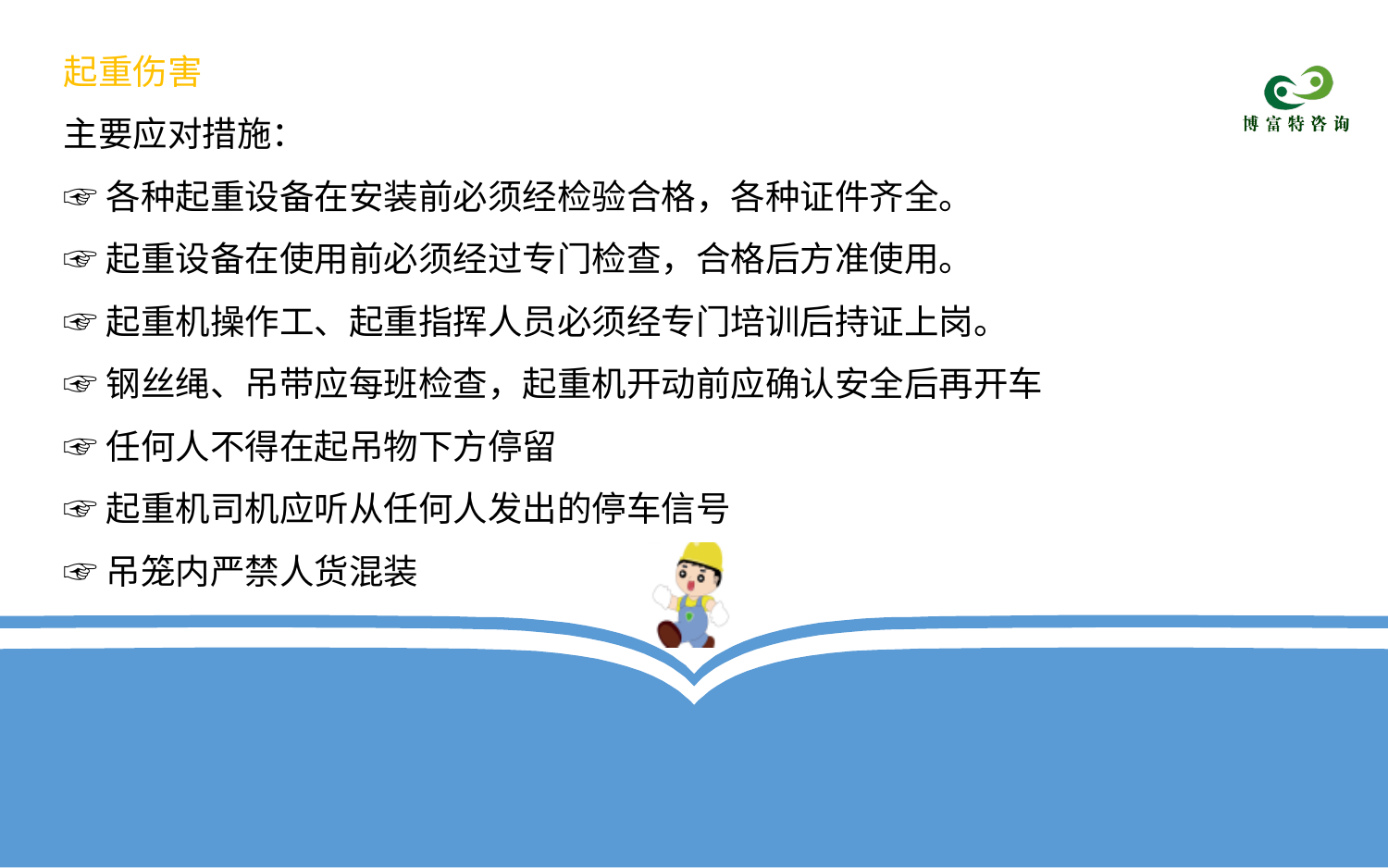

起重伤害
主要应对措施：
☞各种起重设备在安装前必须经检验合格，各种证件齐全。
☞起重设备在使用前必须经过专门检查，合格后方准使用。
☞起重机操作工、起重指挥人员必须经专门培训后持证上岗。
☞钢丝绳、吊带应每班检查，起重机开动前应确认安全后再开车
☞任何人不得在起吊物下方停留
☞起重机司机应听从任何人发出的停车信号
☞吊笼内严禁人货混装
32